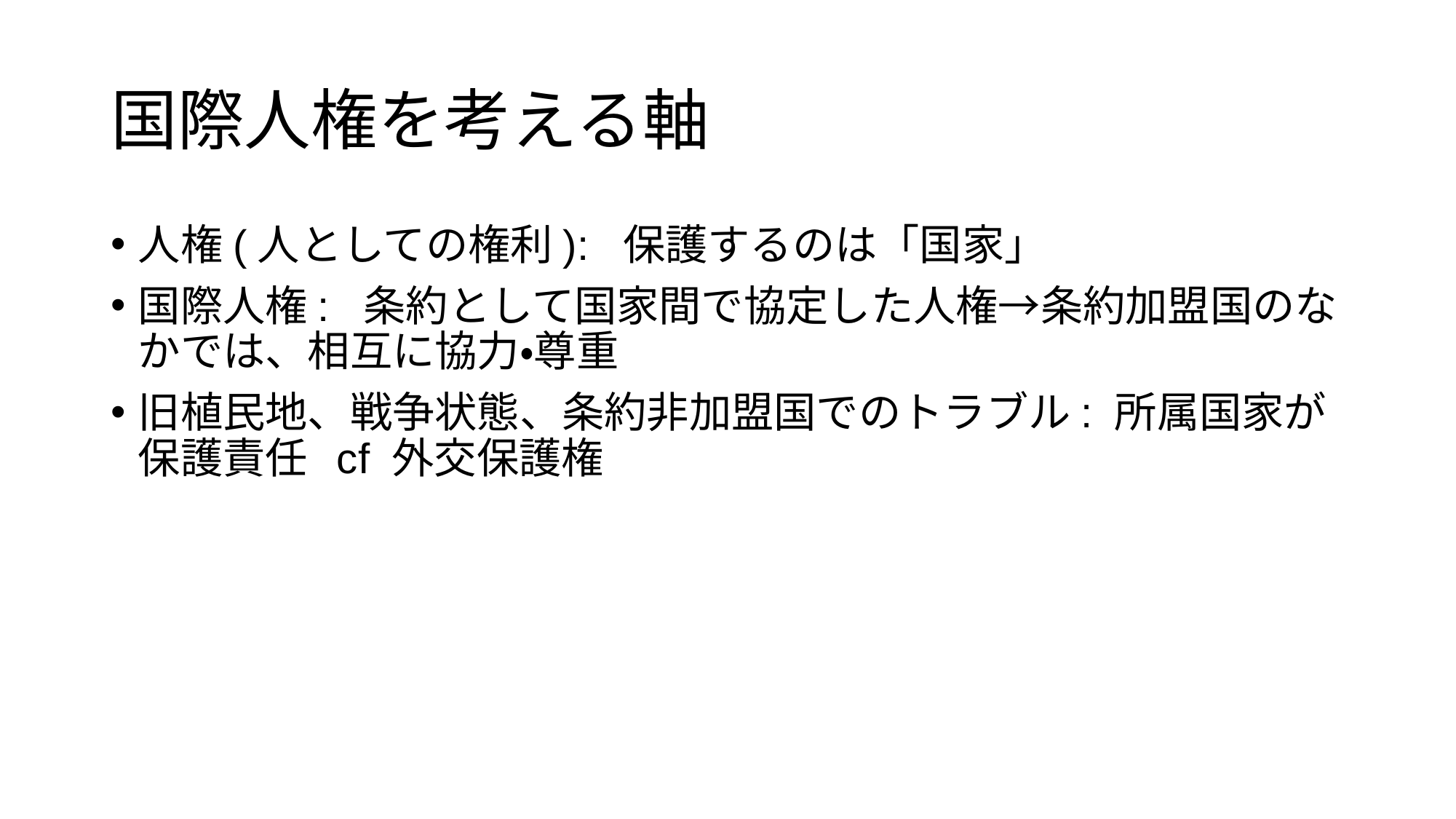

# 国際人権を考える軸
人権(人としての権利):  保護するのは「国家」
国際人権:  条約として国家間で協定した人権→条約加盟国のなかでは、相互に協力・尊重
旧植民地、戦争状態、条約非加盟国でのトラブル: 所属国家が保護責任  cf 外交保護権